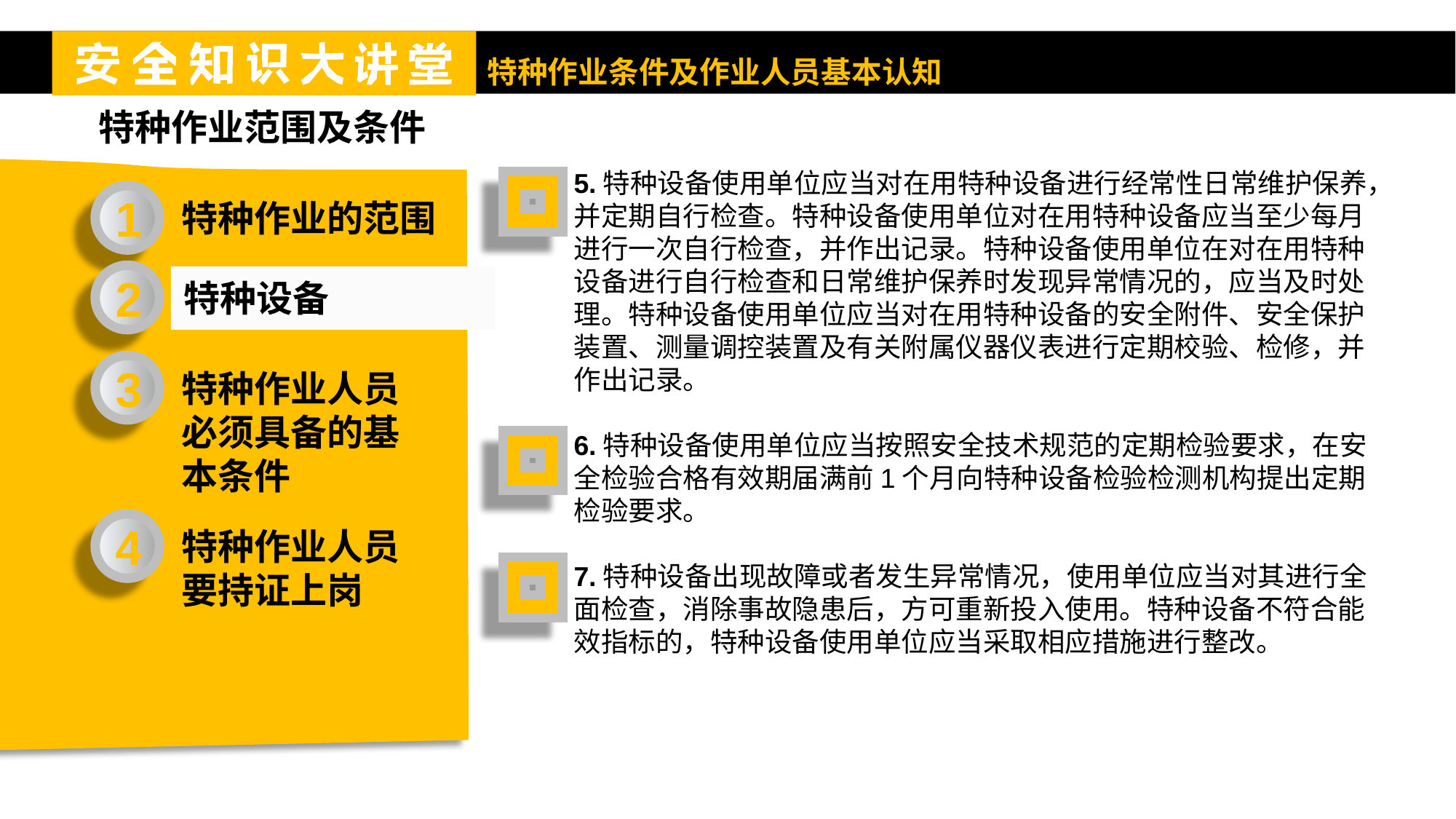

特种作业范围及条件
5.特种设备使用单位应当对在用特种设备进行经常性日常维护保养，并定期自行检查。特种设备使用单位对在用特种设备应当至少每月进行一次自行检查，并作出记录。特种设备使用单位在对在用特种设备进行自行检查和日常维护保养时发现异常情况的，应当及时处理。特种设备使用单位应当对在用特种设备的安全附件、安全保护装置、测量调控装置及有关附属仪器仪表进行定期校验、检修，并作出记录。

6.特种设备使用单位应当按照安全技术规范的定期检验要求，在安全检验合格有效期届满前1个月向特种设备检验检测机构提出定期检验要求。

7.特种设备出现故障或者发生异常情况，使用单位应当对其进行全面检查，消除事故隐患后，方可重新投入使用。特种设备不符合能效指标的，特种设备使用单位应当采取相应措施进行整改。

1
特种作业的范围
2
特种设备

3
特种作业人员必须具备的基本条件

4
特种作业人员要持证上岗